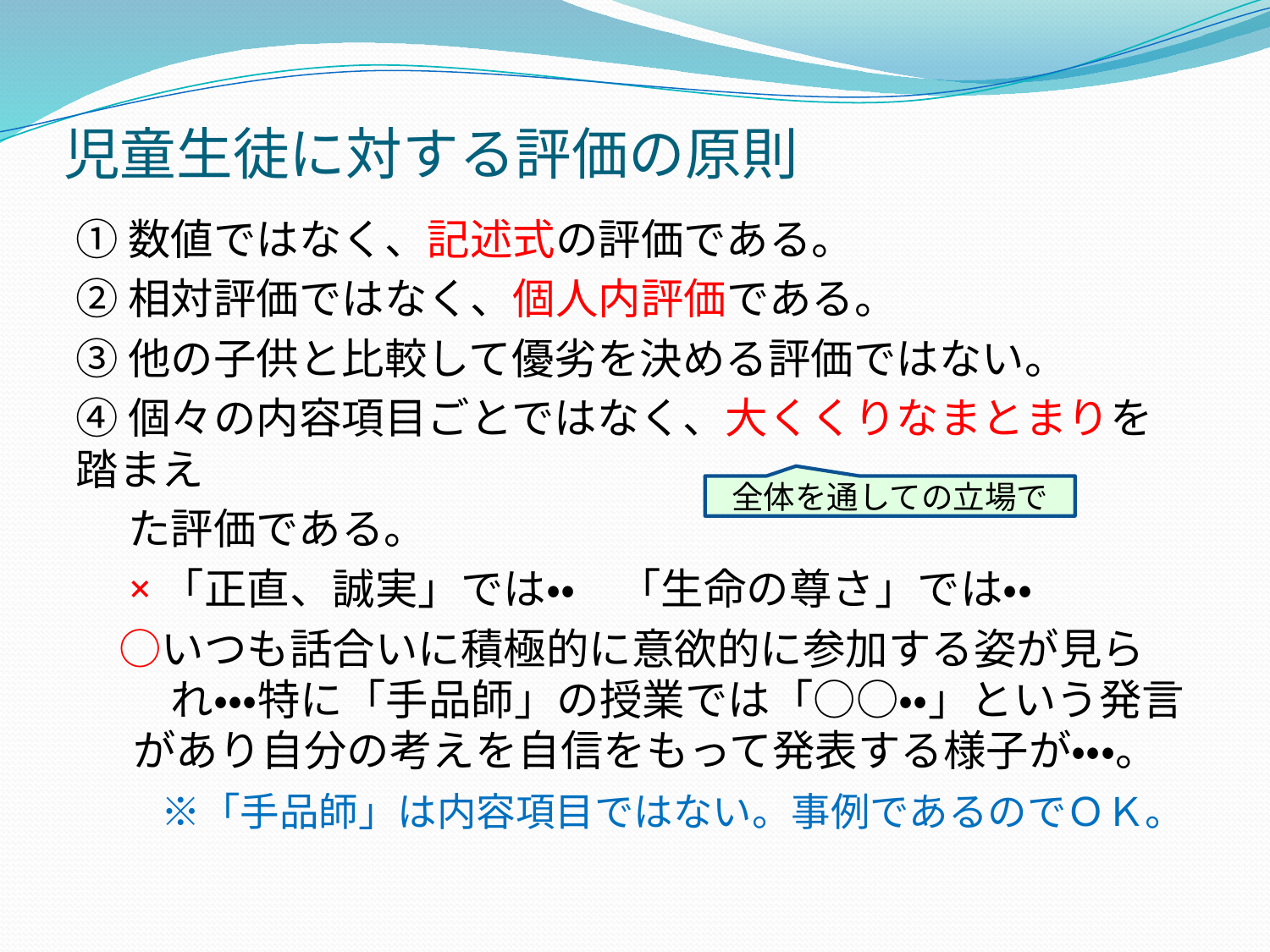

# 児童生徒に対する評価の原則
①数値ではなく、記述式の評価である。
②相対評価ではなく、個人内評価である。
③他の子供と比較して優劣を決める評価ではない。
④個々の内容項目ごとではなく、大くくりなまとまりを踏まえ
　 た評価である。
　×「正直、誠実」では・・　「生命の尊さ」では・・
　○いつも話合いに積極的に意欲的に参加する姿が見ら
　　 れ・・・特に「手品師」の授業では「○○・・」という発言
      があり自分の考えを自信をもって発表する様子が・・・。
　　※「手品師」は内容項目ではない。事例であるのでＯＫ。
全体を通しての立場で